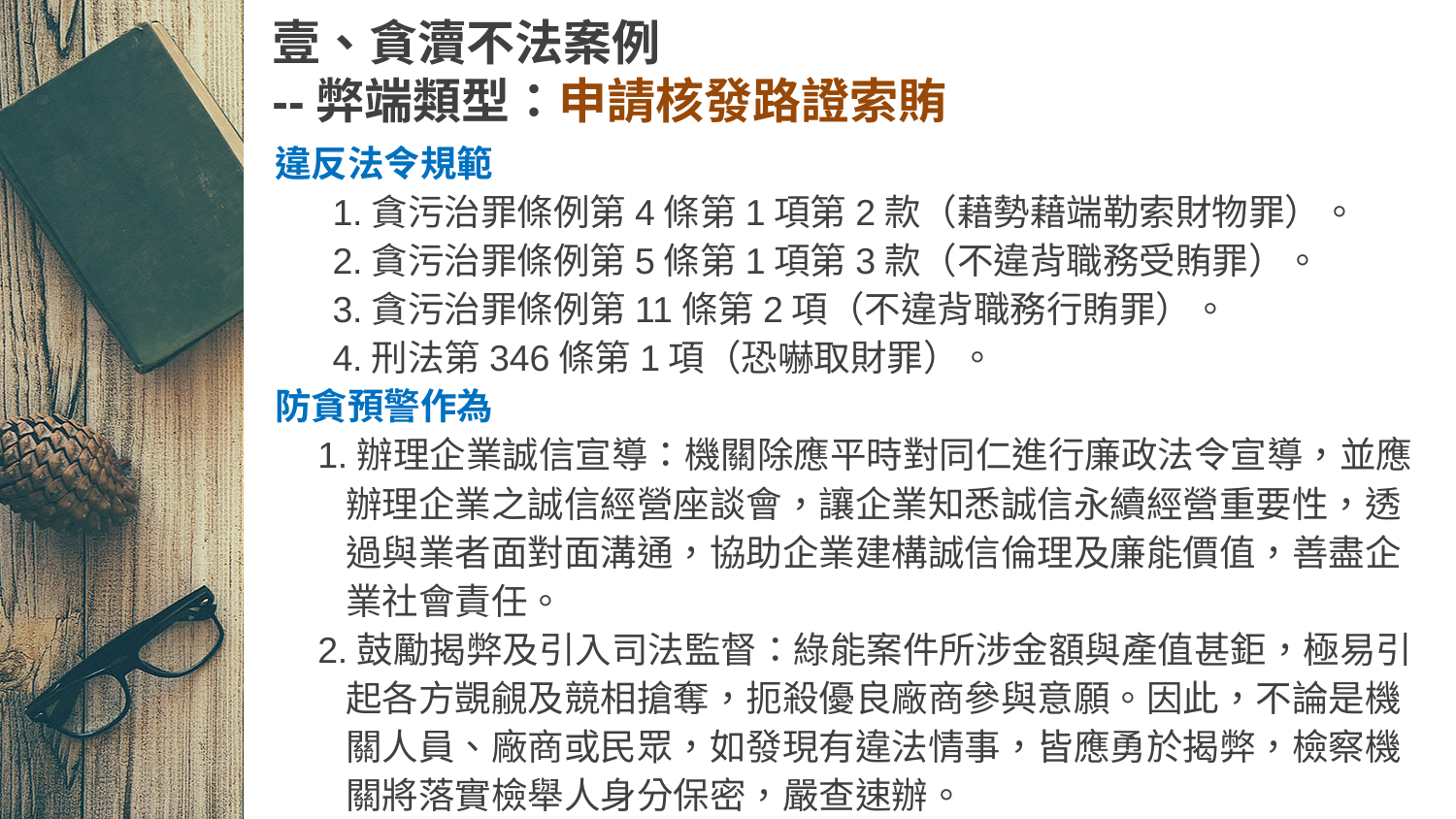

# 壹、貪瀆不法案例 --弊端類型：申請核發路證索賄
違反法令規範
1.貪污治罪條例第4條第1項第2款（藉勢藉端勒索財物罪）。
2.貪污治罪條例第5條第1項第3款（不違背職務受賄罪）。
3.貪污治罪條例第11條第2項（不違背職務行賄罪）。
4.刑法第346條第1項（恐嚇取財罪）。
防貪預警作為
1.辦理企業誠信宣導：機關除應平時對同仁進行廉政法令宣導，並應辦理企業之誠信經營座談會，讓企業知悉誠信永續經營重要性，透過與業者面對面溝通，協助企業建構誠信倫理及廉能價值，善盡企業社會責任。
2.鼓勵揭弊及引入司法監督：綠能案件所涉金額與產值甚鉅，極易引起各方覬覦及競相搶奪，扼殺優良廠商參與意願。因此，不論是機關人員、廠商或民眾，如發現有違法情事，皆應勇於揭弊，檢察機關將落實檢舉人身分保密，嚴查速辦。